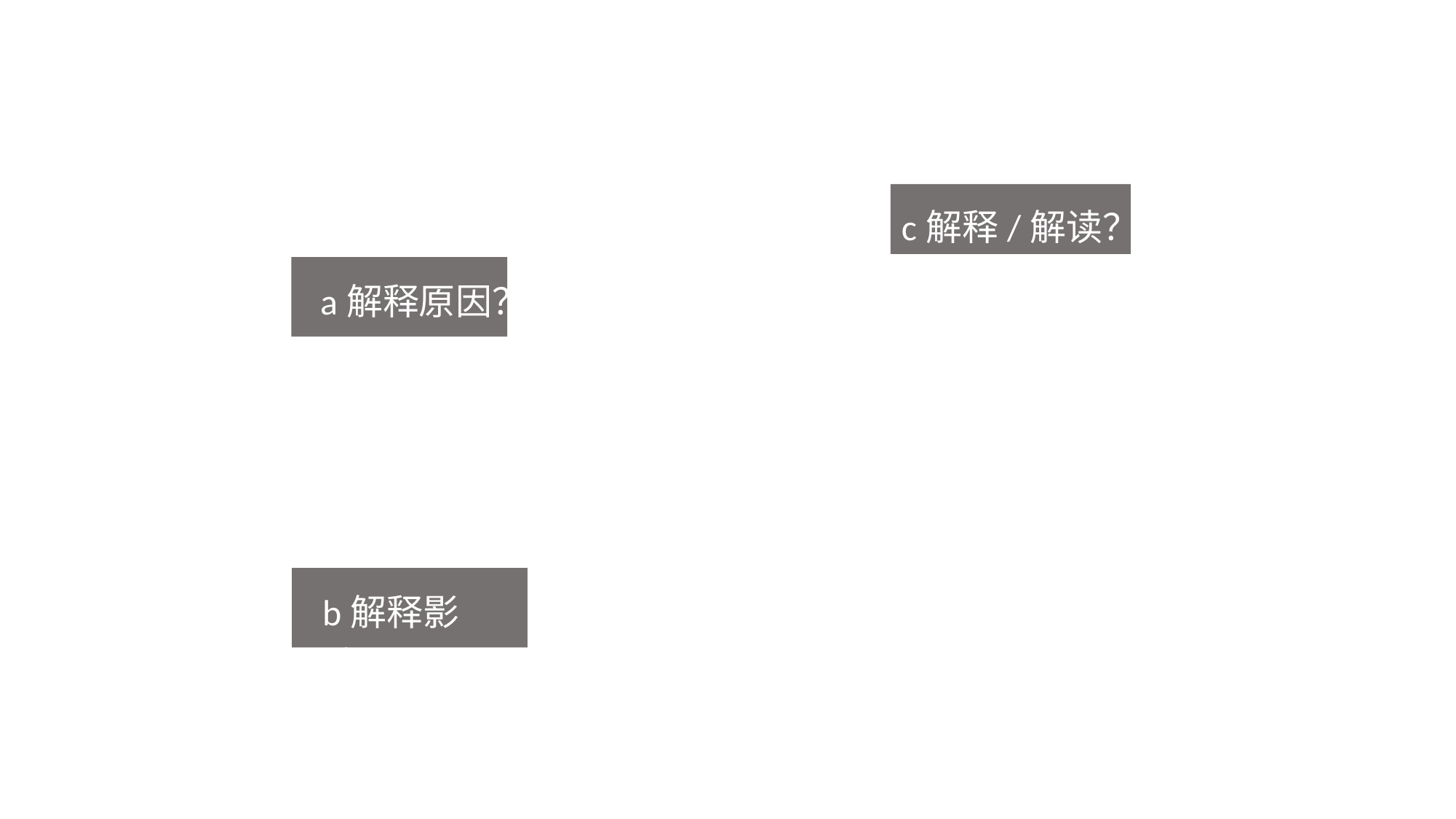

3.解释什么？如何解释？

      c解释/解读？
     如因果关系、
知识体系（史料）和概念（时空或语境）。

a解释原因？
[芬]分析哲学家冯·赖特认为，解读interpret，比狭义上的原因，即事件发生为什么的“解释explain”层次更高。如我们一般称为解读文本，而非解释文本；前者更显学术专业性。

b解释影响？